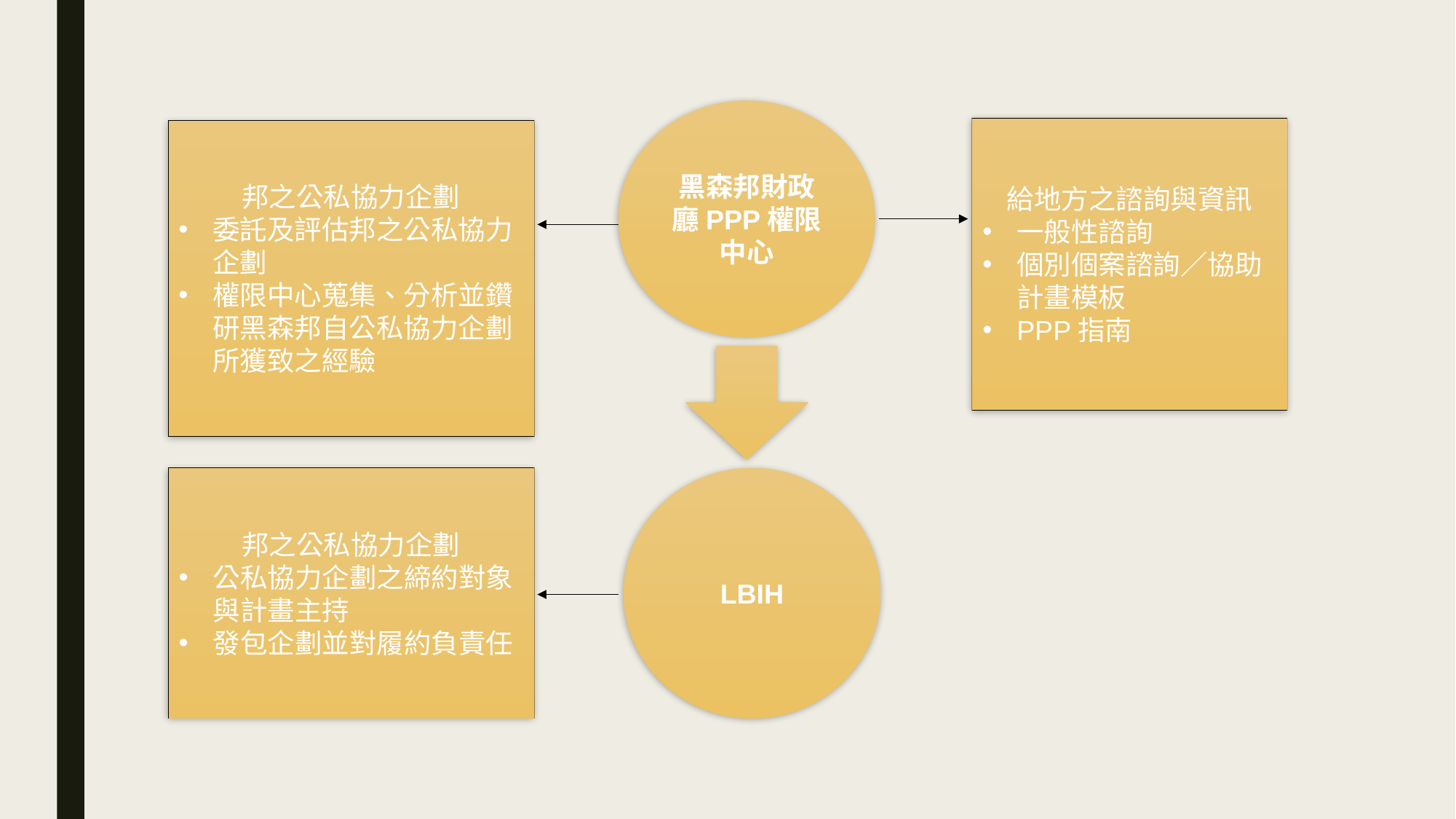

黑森邦財政廳PPP權限中心
給地方之諮詢與資訊
一般性諮詢
個別個案諮詢／協助計畫模板
PPP指南
邦之公私協力企劃
委託及評估邦之公私協力企劃
權限中心蒐集、分析並鑽研黑森邦自公私協力企劃所獲致之經驗

邦之公私協力企劃
公私協力企劃之締約對象與計畫主持
發包企劃並對履約負責任
LBIH